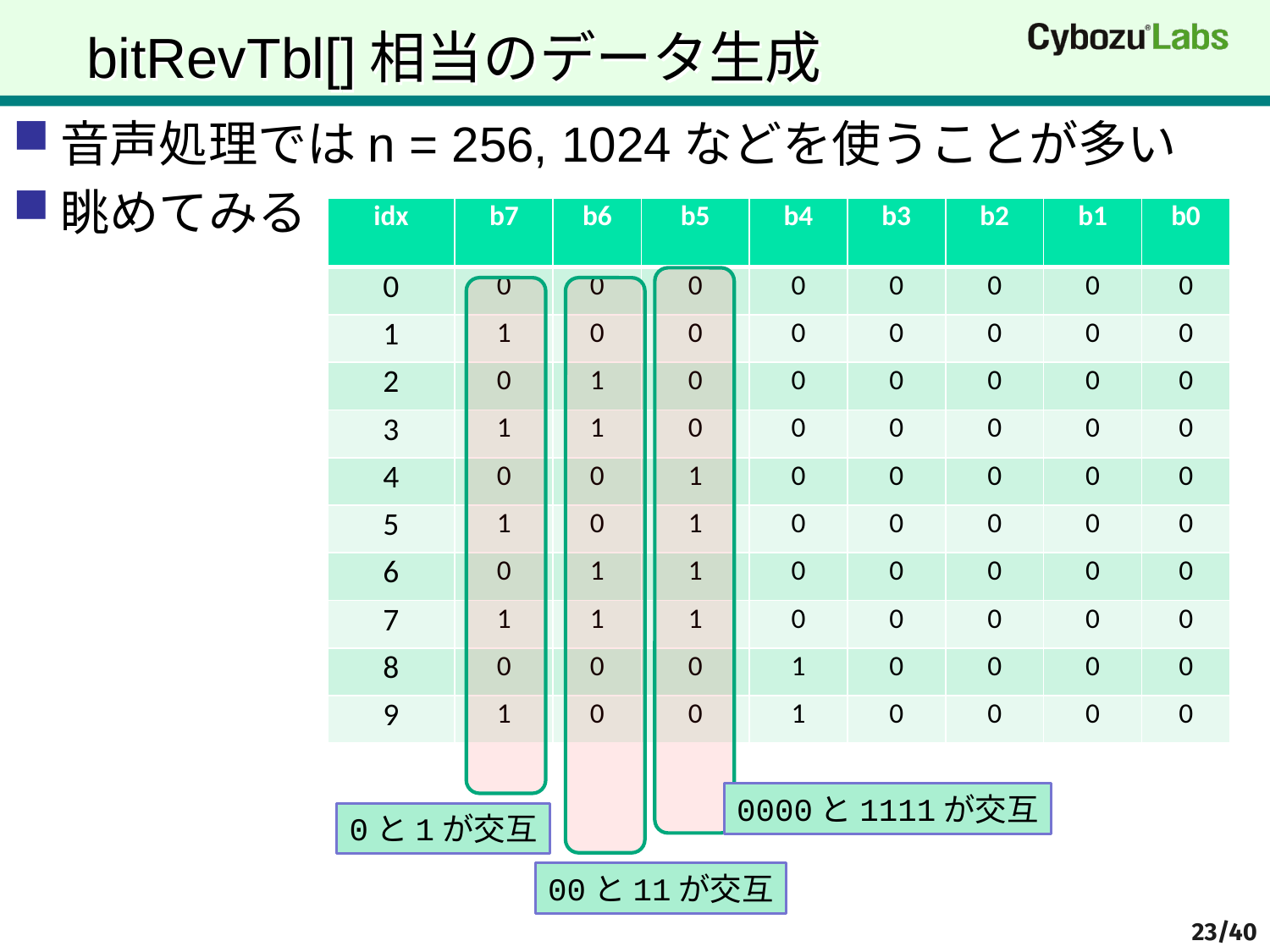

# bitRevTbl[]相当のデータ生成
音声処理ではn = 256, 1024などを使うことが多い
眺めてみる
| idx | b7 | b6 | b5 | b4 | b3 | b2 | b1 | b0 |
| --- | --- | --- | --- | --- | --- | --- | --- | --- |
| 0 | 0 | 0 | 0 | 0 | 0 | 0 | 0 | 0 |
| 1 | 1 | 0 | 0 | 0 | 0 | 0 | 0 | 0 |
| 2 | 0 | 1 | 0 | 0 | 0 | 0 | 0 | 0 |
| 3 | 1 | 1 | 0 | 0 | 0 | 0 | 0 | 0 |
| 4 | 0 | 0 | 1 | 0 | 0 | 0 | 0 | 0 |
| 5 | 1 | 0 | 1 | 0 | 0 | 0 | 0 | 0 |
| 6 | 0 | 1 | 1 | 0 | 0 | 0 | 0 | 0 |
| 7 | 1 | 1 | 1 | 0 | 0 | 0 | 0 | 0 |
| 8 | 0 | 0 | 0 | 1 | 0 | 0 | 0 | 0 |
| 9 | 1 | 0 | 0 | 1 | 0 | 0 | 0 | 0 |

0000と1111が交互
0と1が交互
00と11が交互

23/40